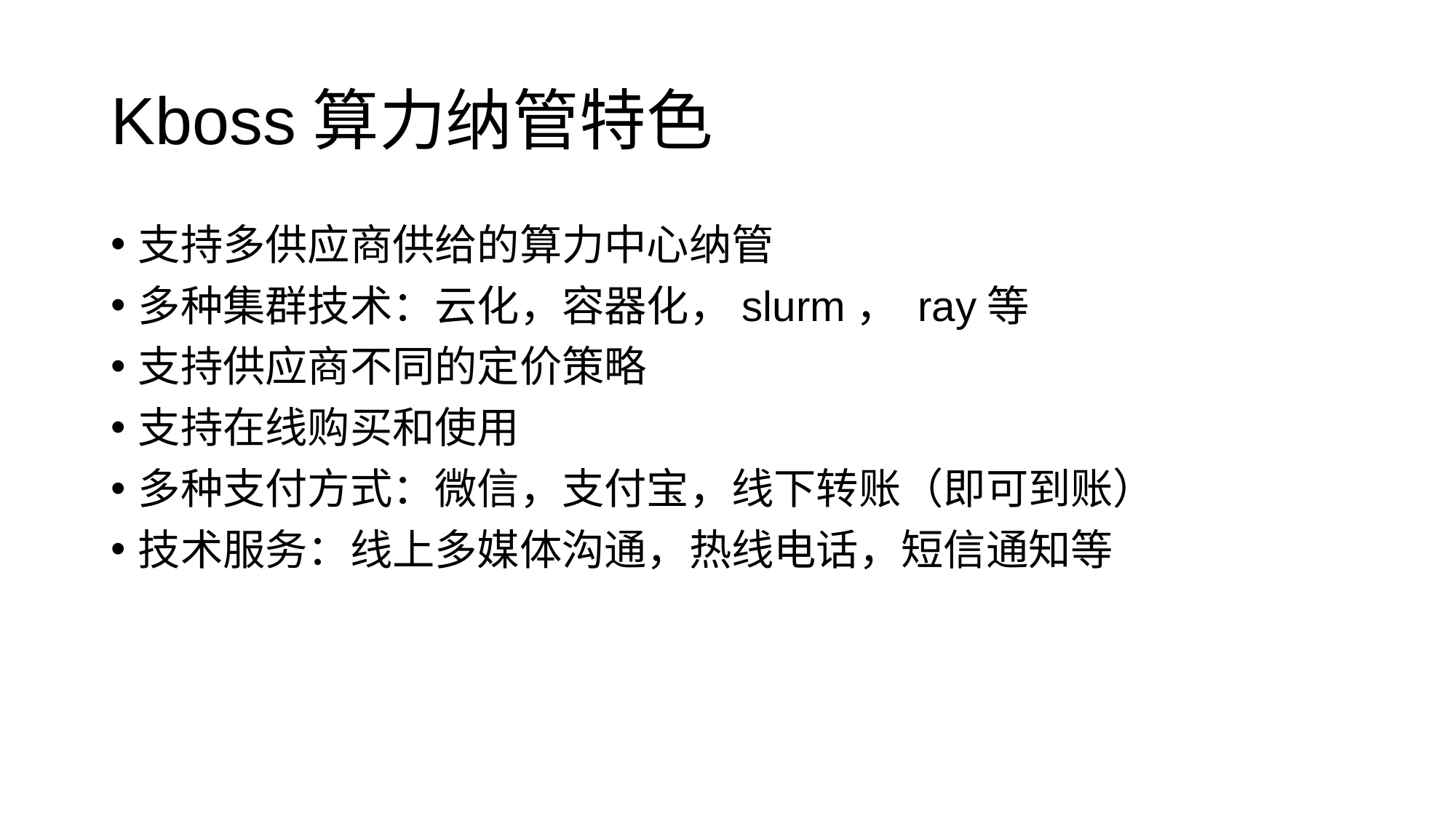

# Kboss算力纳管特色
支持多供应商供给的算力中心纳管
多种集群技术：云化，容器化，slurm， ray等
支持供应商不同的定价策略
支持在线购买和使用
多种支付方式：微信，支付宝，线下转账（即可到账）
技术服务：线上多媒体沟通，热线电话，短信通知等